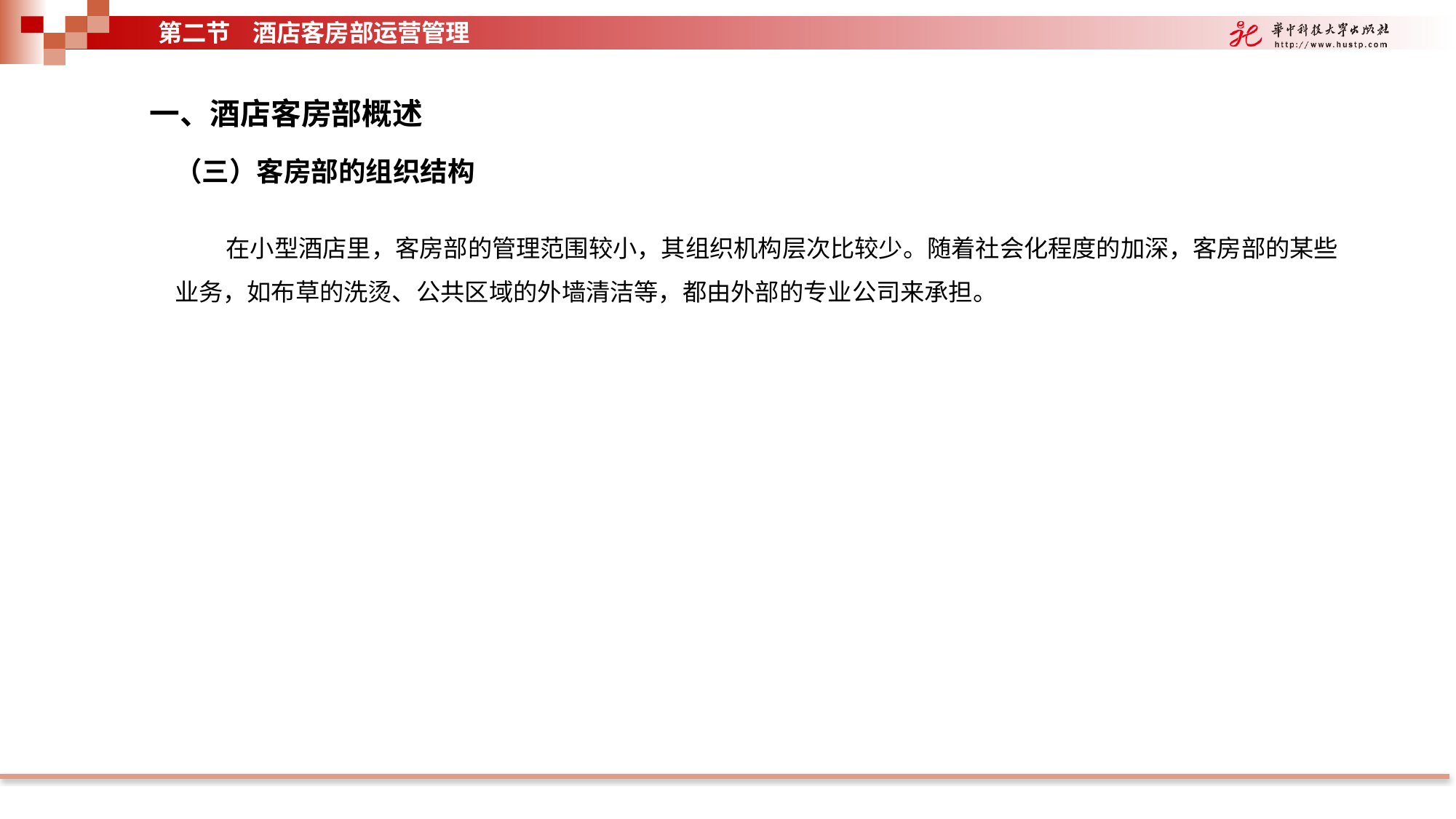

第二节    酒店客房部运营管理
一、酒店客房部概述
（三）客房部的组织结构
在小型酒店里，客房部的管理范围较小，其组织机构层次比较少。随着社会化程度的加深，客房部的某些业务，如布草的洗烫、公共区域的外墙清洁等，都由外部的专业公司来承担。